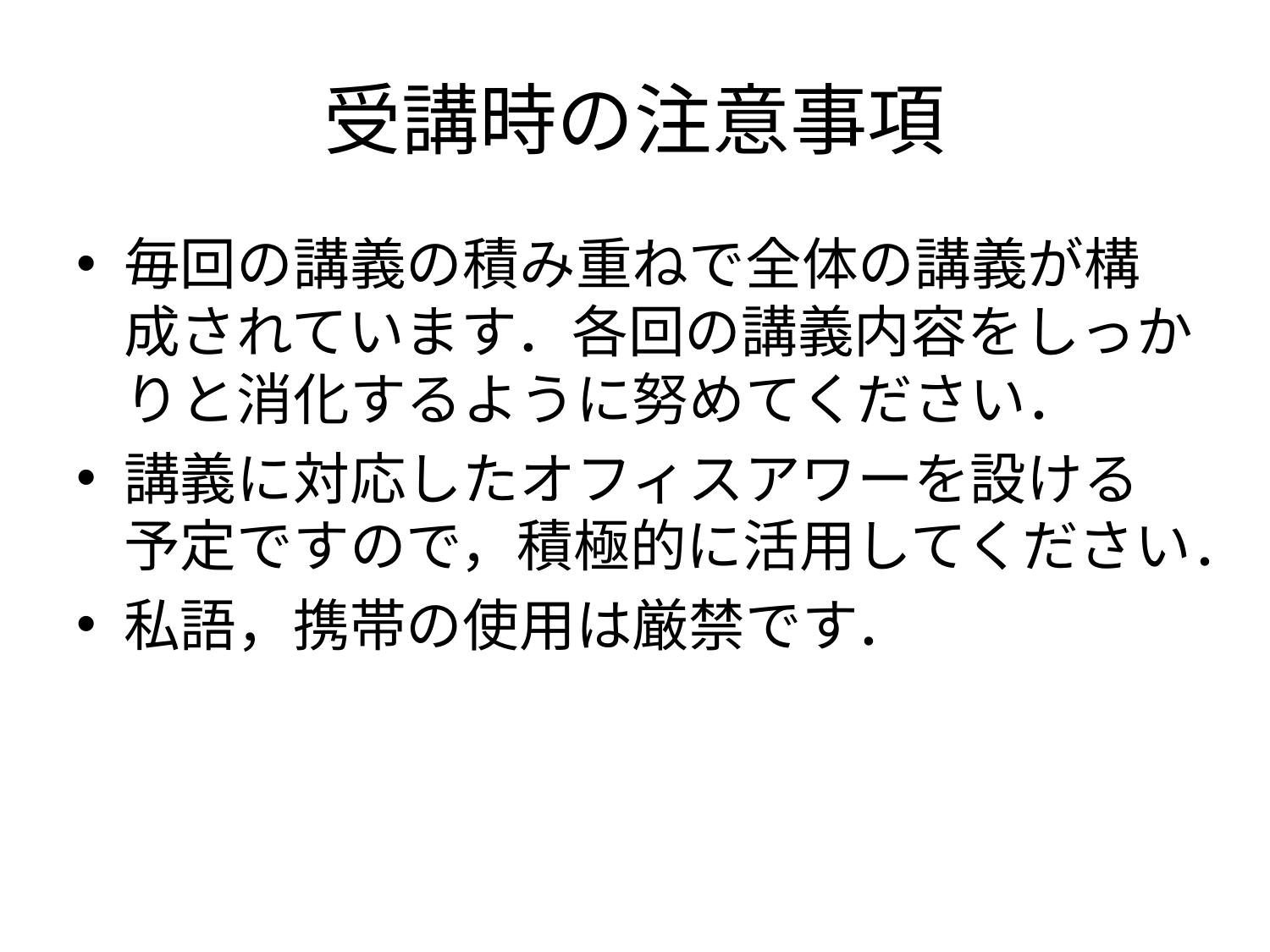

# 受講時の注意事項
毎回の講義の積み重ねで全体の講義が構成されています．各回の講義内容をしっかりと消化するように努めてください．
講義に対応したオフィスアワーを設ける予定ですので，積極的に活用してください．
私語，携帯の使用は厳禁です．